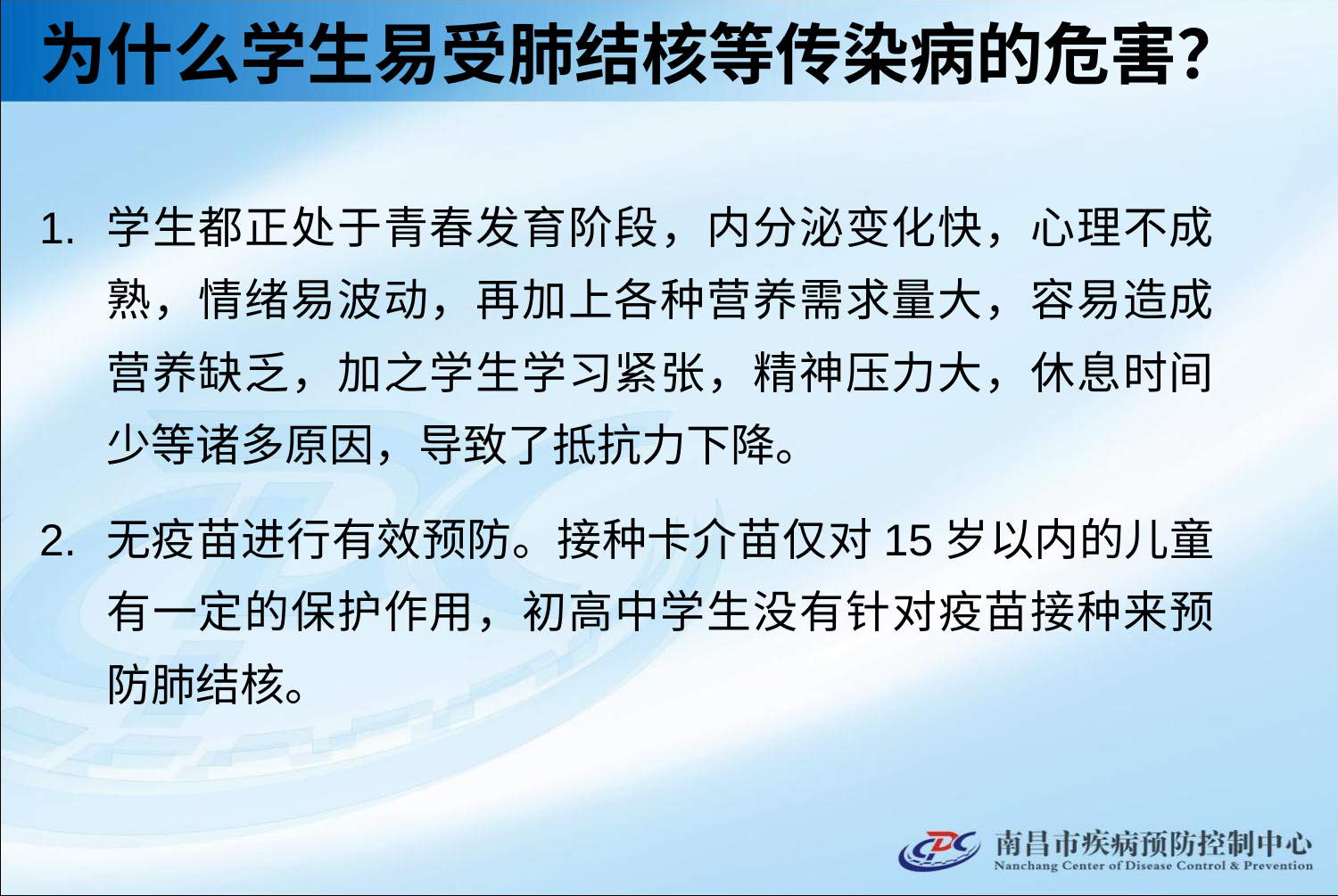

#

为什么学生易受肺结核等传染病的危害？
学生都正处于青春发育阶段，内分泌变化快，心理不成熟，情绪易波动，再加上各种营养需求量大，容易造成营养缺乏，加之学生学习紧张，精神压力大，休息时间少等诸多原因，导致了抵抗力下降。
无疫苗进行有效预防。接种卡介苗仅对15岁以内的儿童有一定的保护作用，初高中学生没有针对疫苗接种来预防肺结核。